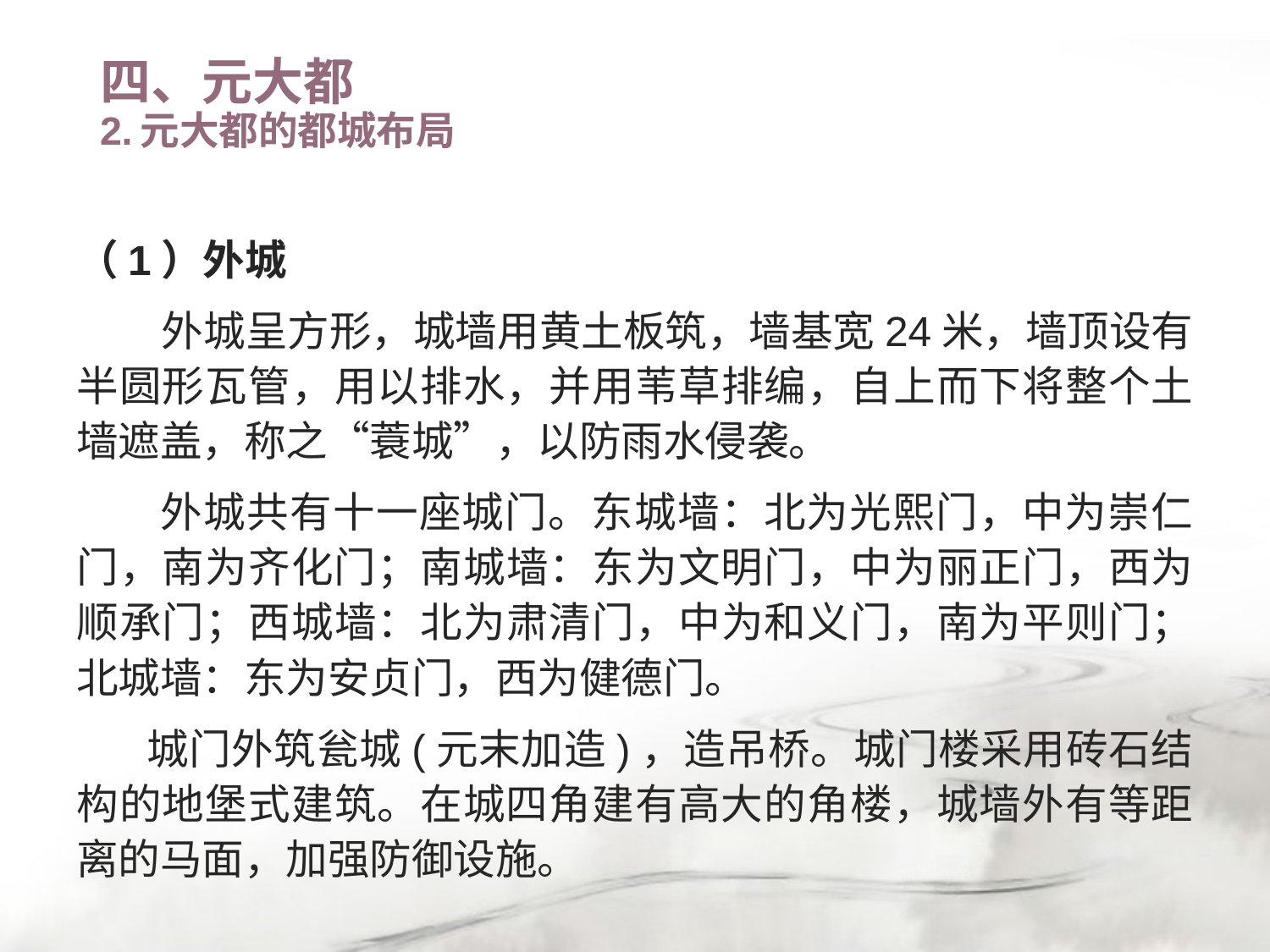

# 四、元大都 2.元大都的都城布局
（1）外城
        外城呈方形，城墙用黄土板筑，墙基宽24米，墙顶设有半圆形瓦管，用以排水，并用苇草排编，自上而下将整个土墙遮盖，称之“蓑城”，以防雨水侵袭。
       外城共有十一座城门。东城墙：北为光熙门，中为崇仁门，南为齐化门；南城墙：东为文明门，中为丽正门，西为顺承门；西城墙：北为肃清门，中为和义门，南为平则门；北城墙：东为安贞门，西为健德门。
      城门外筑瓮城(元末加造)，造吊桥。城门楼采用砖石结构的地堡式建筑。在城四角建有高大的角楼，城墙外有等距离的马面，加强防御设施。